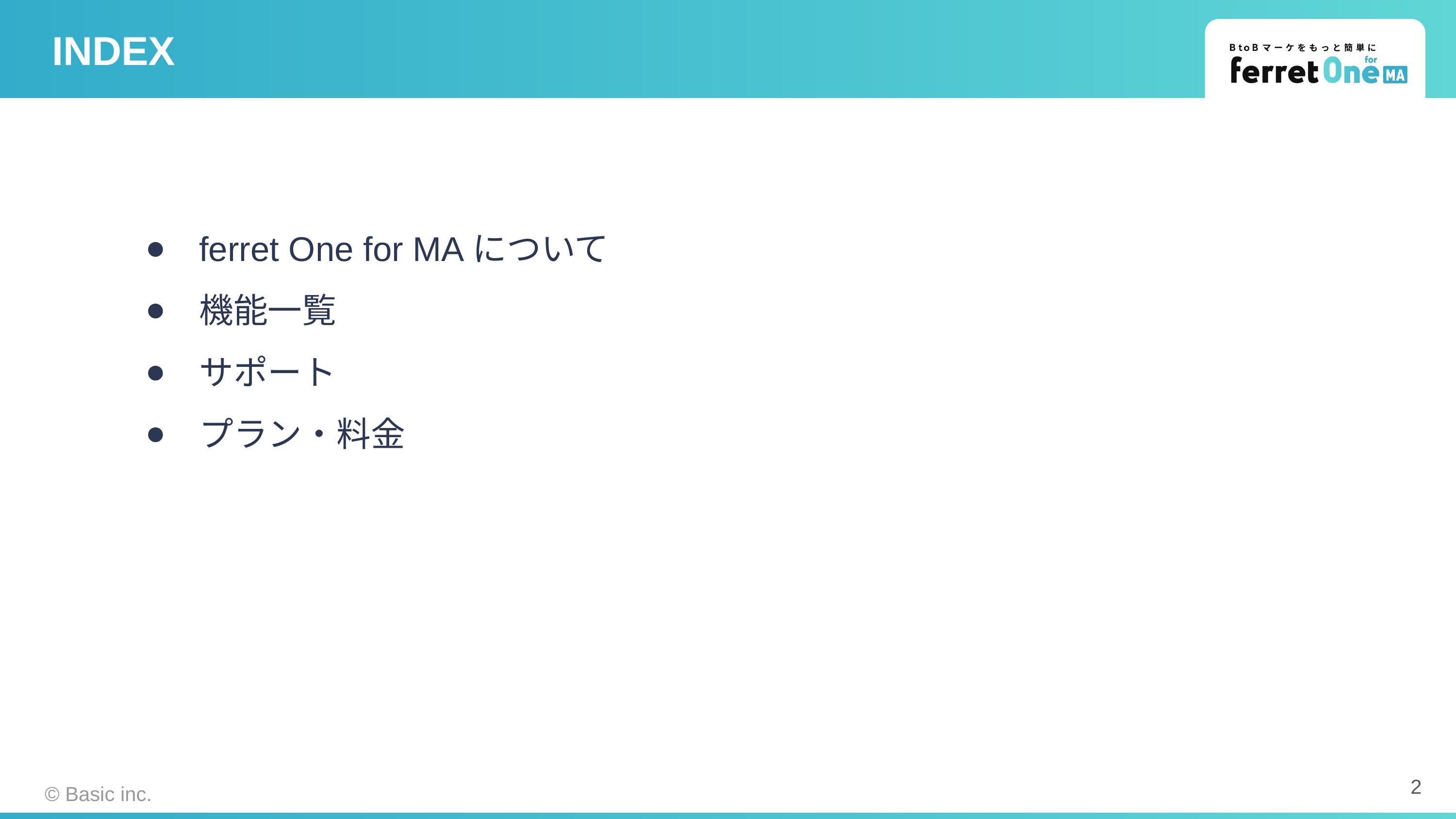

# INDEX
ferret One for MAについて
機能一覧
サポート
プラン・料金
2